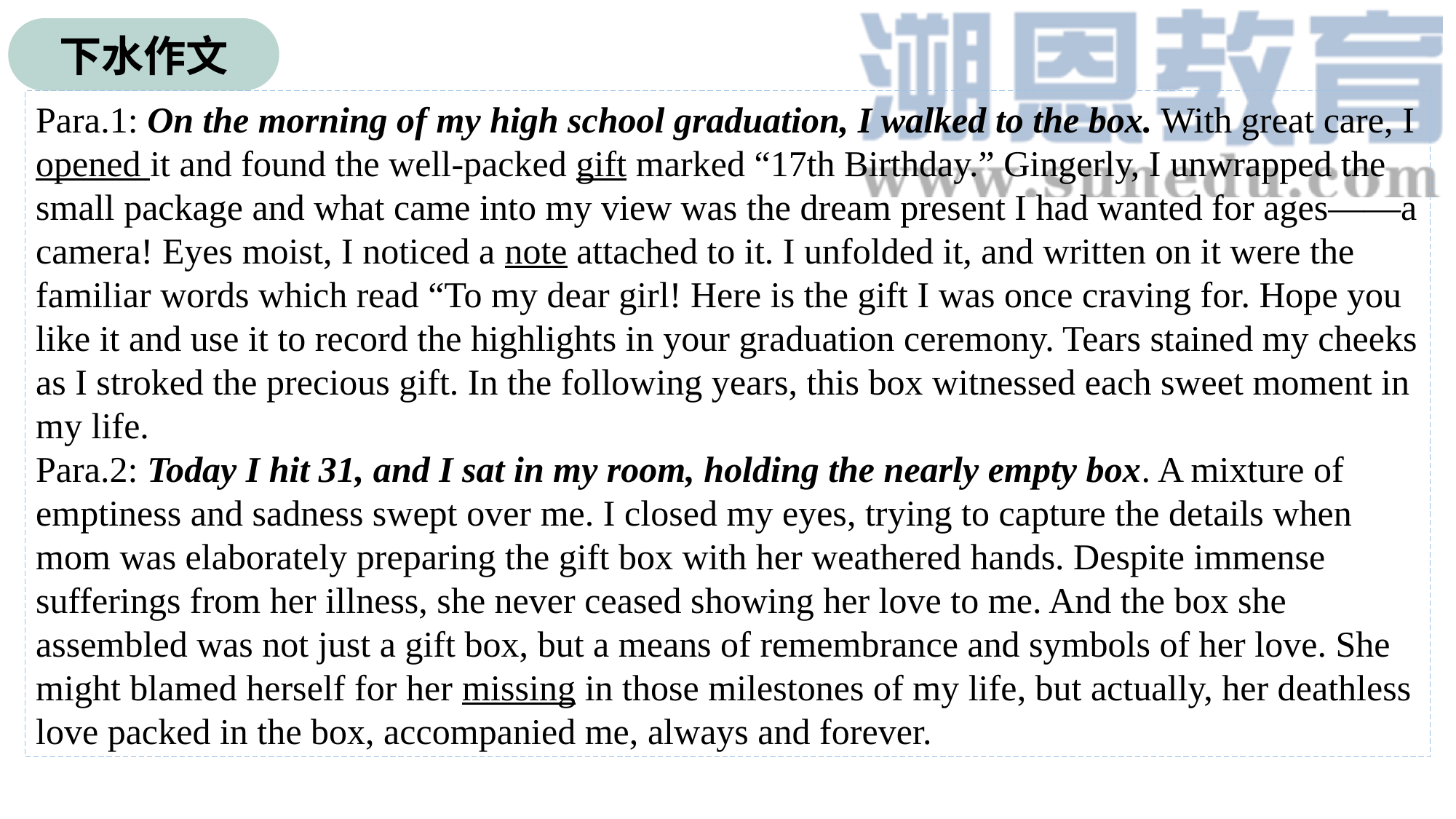

下水作文
Para.1: On the morning of my high school graduation, I walked to the box. With great care, I opened it and found the well-packed gift marked “17th Birthday.” Gingerly, I unwrapped the small package and what came into my view was the dream present I had wanted for ages——a camera! Eyes moist, I noticed a note attached to it. I unfolded it, and written on it were the familiar words which read “To my dear girl! Here is the gift I was once craving for. Hope you like it and use it to record the highlights in your graduation ceremony. Tears stained my cheeks as I stroked the precious gift. In the following years, this box witnessed each sweet moment in my life.
Para.2: Today I hit 31, and I sat in my room, holding the nearly empty box. A mixture of emptiness and sadness swept over me. I closed my eyes, trying to capture the details when mom was elaborately preparing the gift box with her weathered hands. Despite immense sufferings from her illness, she never ceased showing her love to me. And the box she assembled was not just a gift box, but a means of remembrance and symbols of her love. She might blamed herself for her missing in those milestones of my life, but actually, her deathless love packed in the box, accompanied me, always and forever.